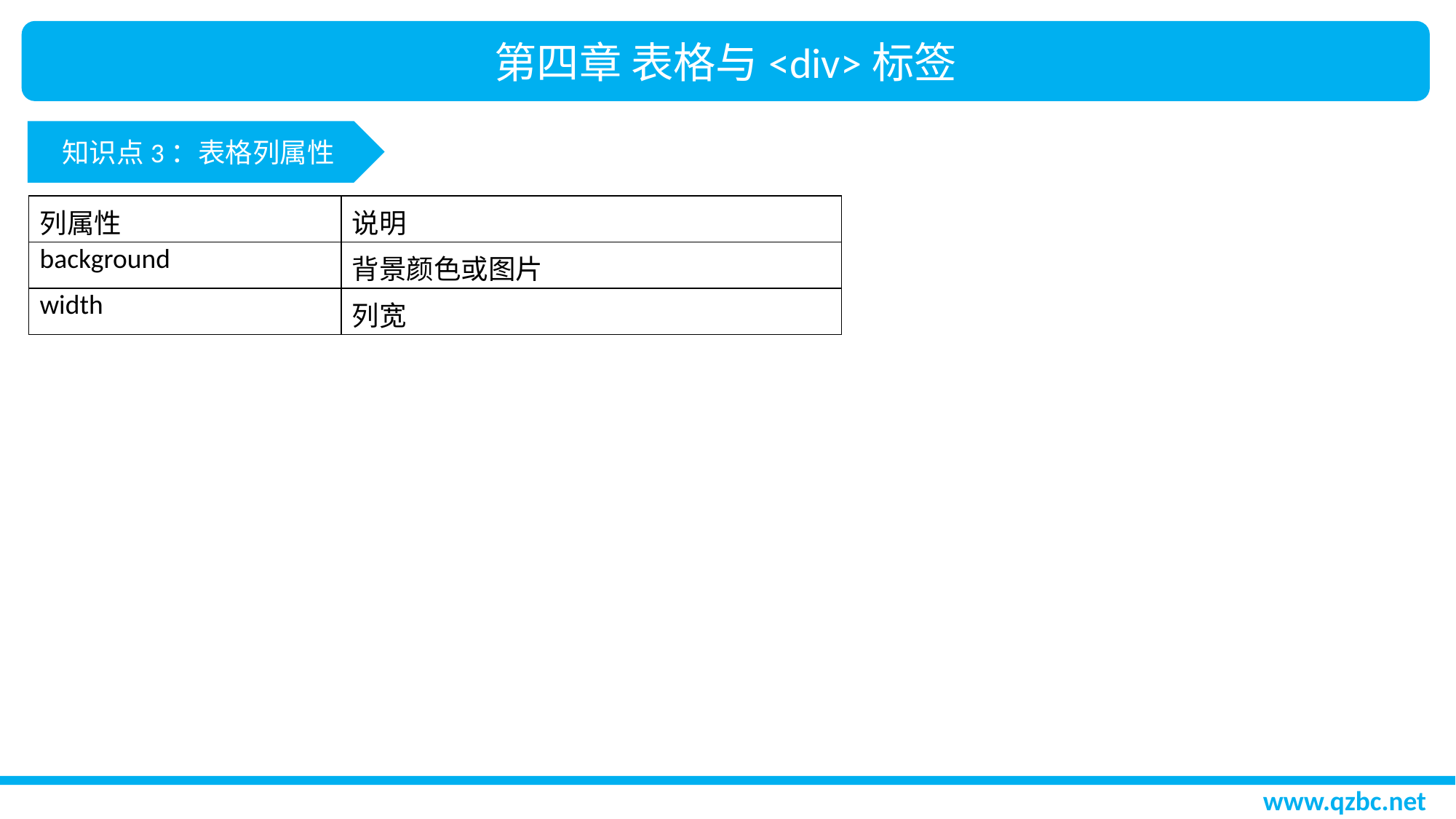

第四章 表格与<div>标签
知识点3：表格列属性
| 列属性 | 说明 |
| --- | --- |
| background | 背景颜色或图片 |
| width | 列宽 |

www.qzbc.net